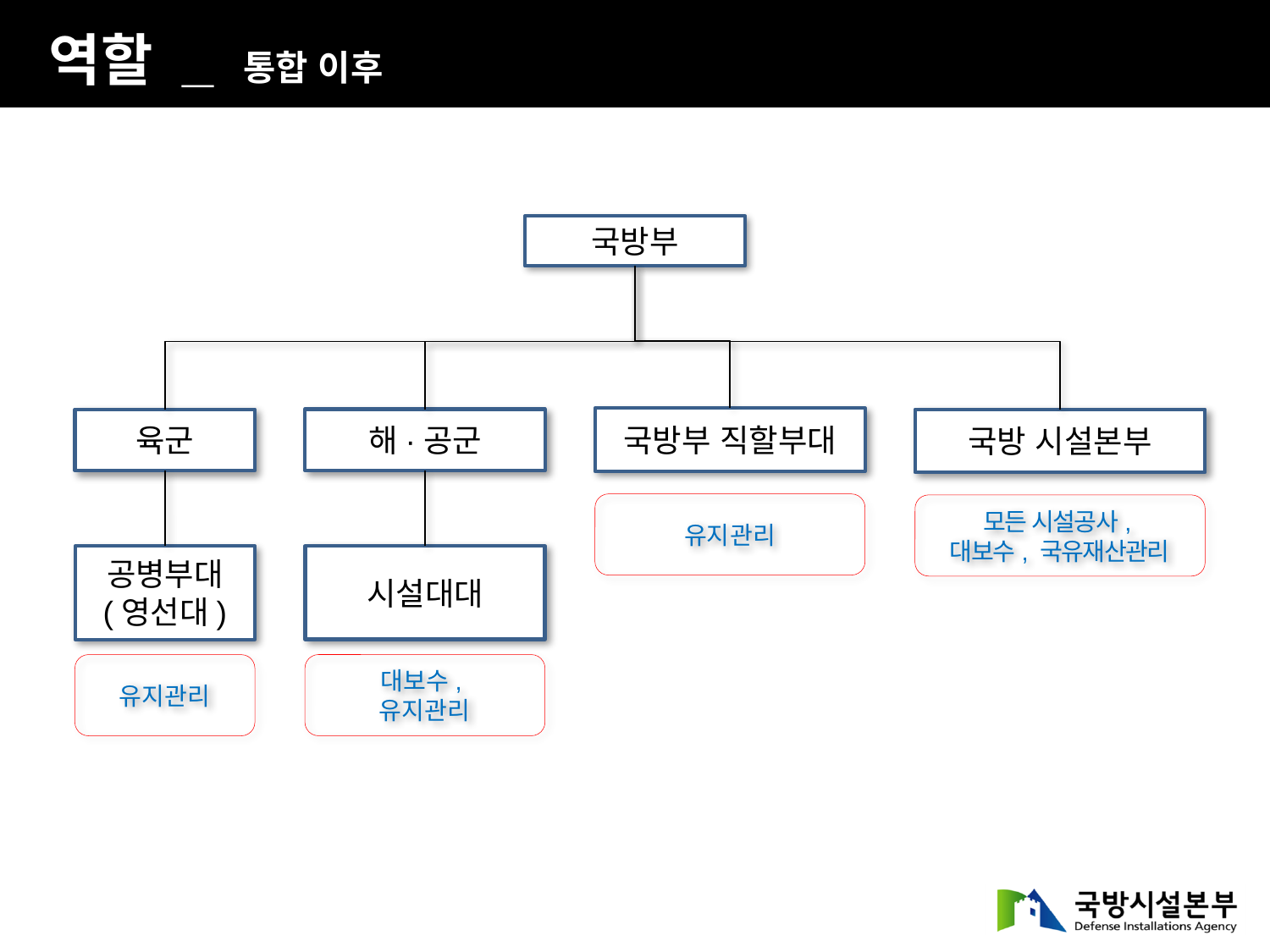

역할 _ 통합 이후

국방부
국방부 직할부대
해·공군
육군
국방 시설본부
유지관리
모든 시설공사,
대보수, 국유재산관리
시설대대
공병부대
(영선대)
대보수,
유지관리
유지관리